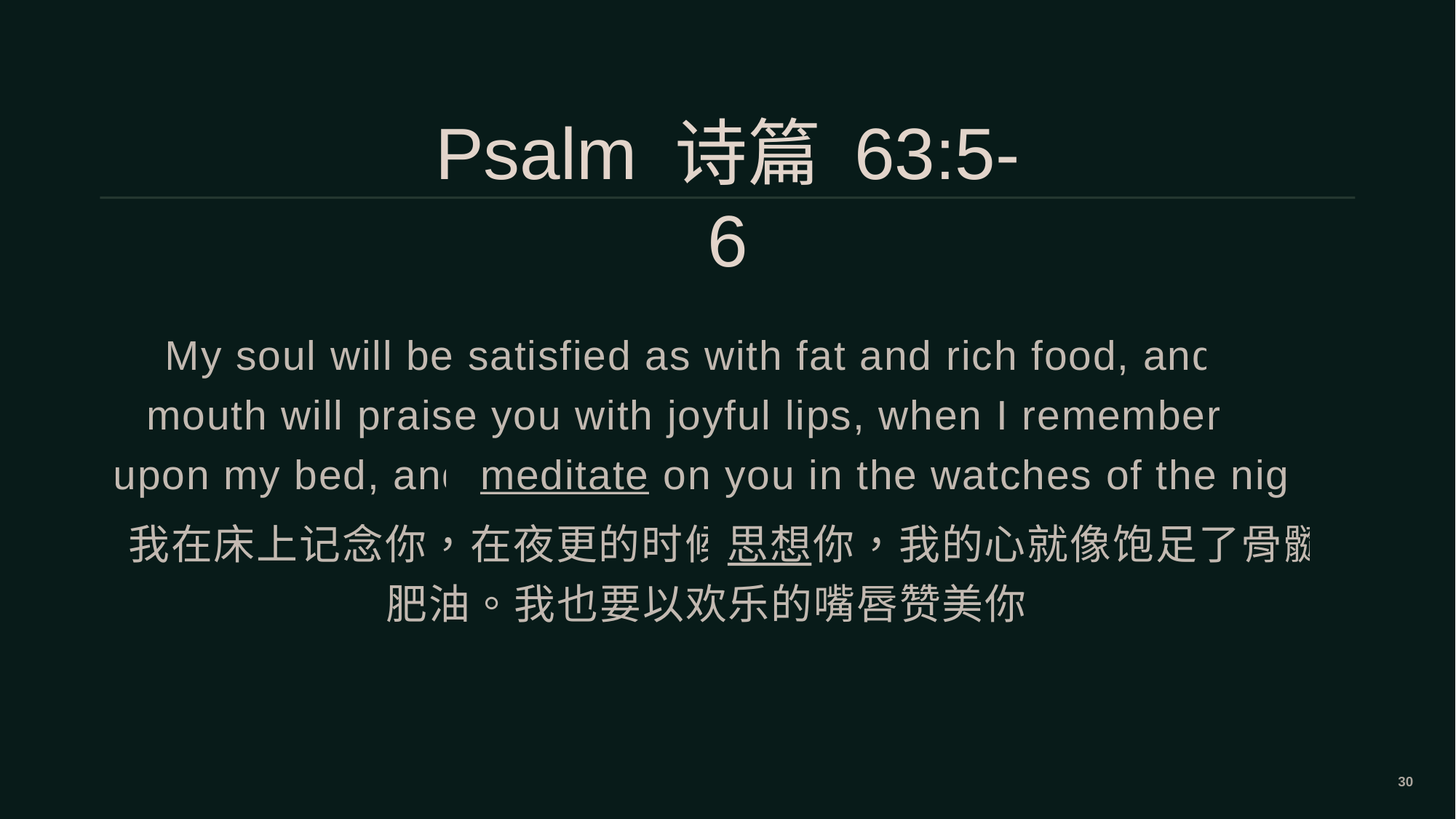

Psalm 诗篇 63:5-6
My soul will be satisfied as with fat and rich food, and my mouth will praise you with joyful lips, when I remember you upon my bed, and meditate on you in the watches of the night;
我在床上记念你，在夜更的时候思想你，我的心就像饱足了骨髓肥油。我也要以欢乐的嘴唇赞美你。
30